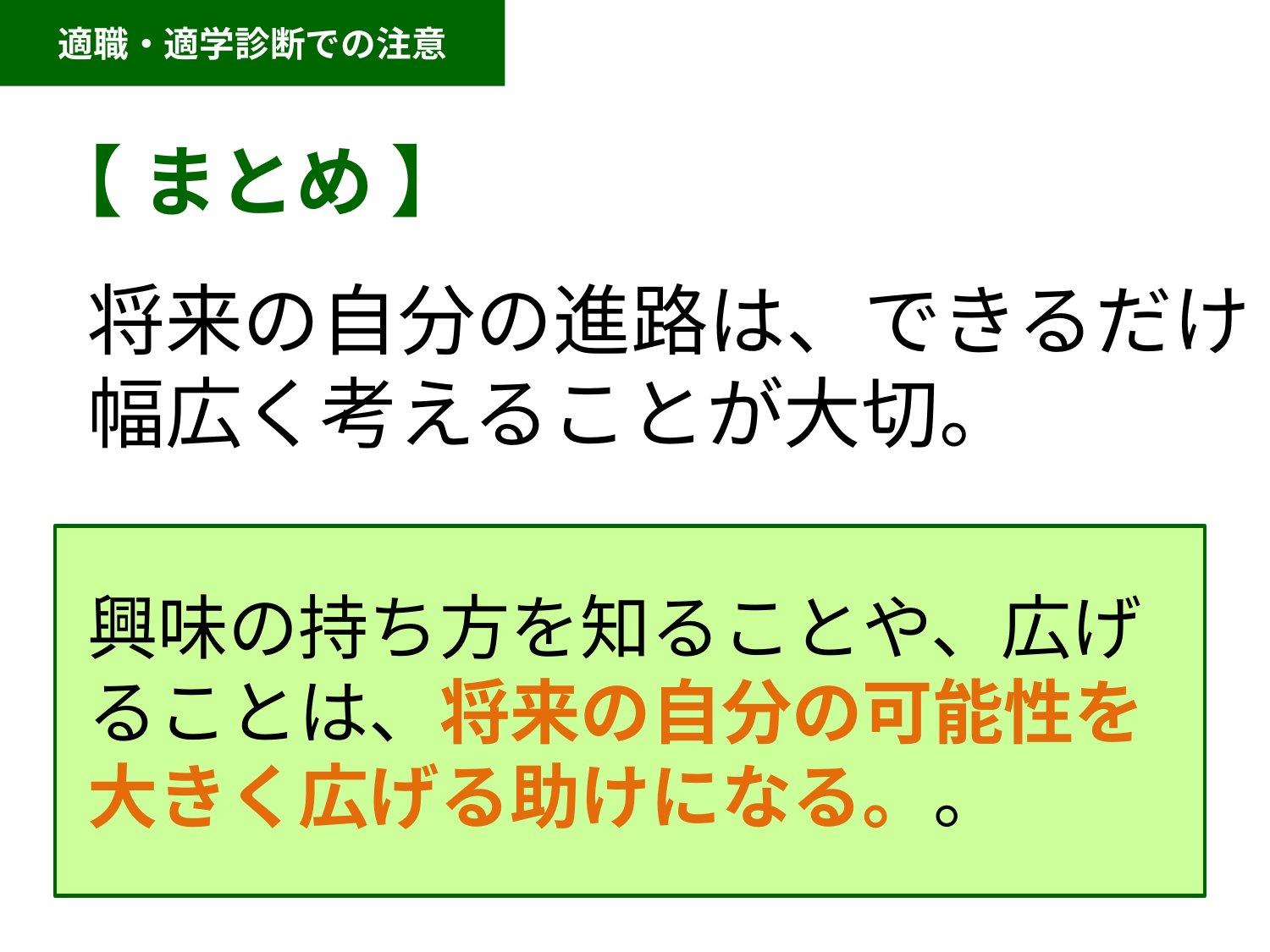

適職・適学診断での注意
【 まとめ 】
将来の自分の進路は、できるだけ
幅広く考えることが大切。

興味の持ち方を知ることや、広げることは、将来の自分の可能性を大きく広げる助けになる。。